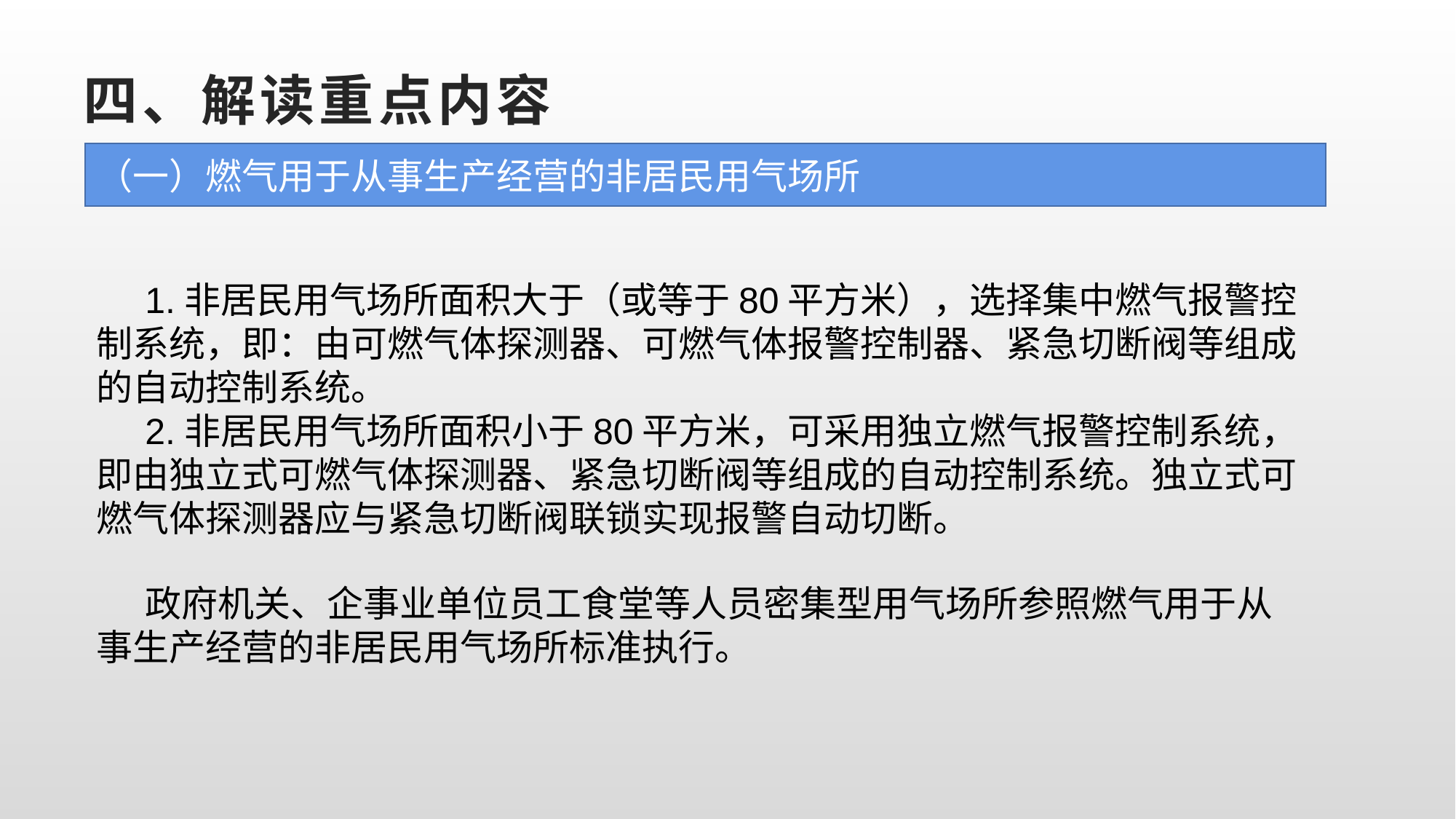

# 四、解读重点内容
（一）燃气用于从事生产经营的非居民用气场所
1.非居民用气场所面积大于（或等于80平方米），选择集中燃气报警控制系统，即：由可燃气体探测器、可燃气体报警控制器、紧急切断阀等组成的自动控制系统。
2.非居民用气场所面积小于80平方米，可采用独立燃气报警控制系统，即由独立式可燃气体探测器、紧急切断阀等组成的自动控制系统。独立式可燃气体探测器应与紧急切断阀联锁实现报警自动切断。
政府机关、企事业单位员工食堂等人员密集型用气场所参照燃气用于从事生产经营的非居民用气场所标准执行。